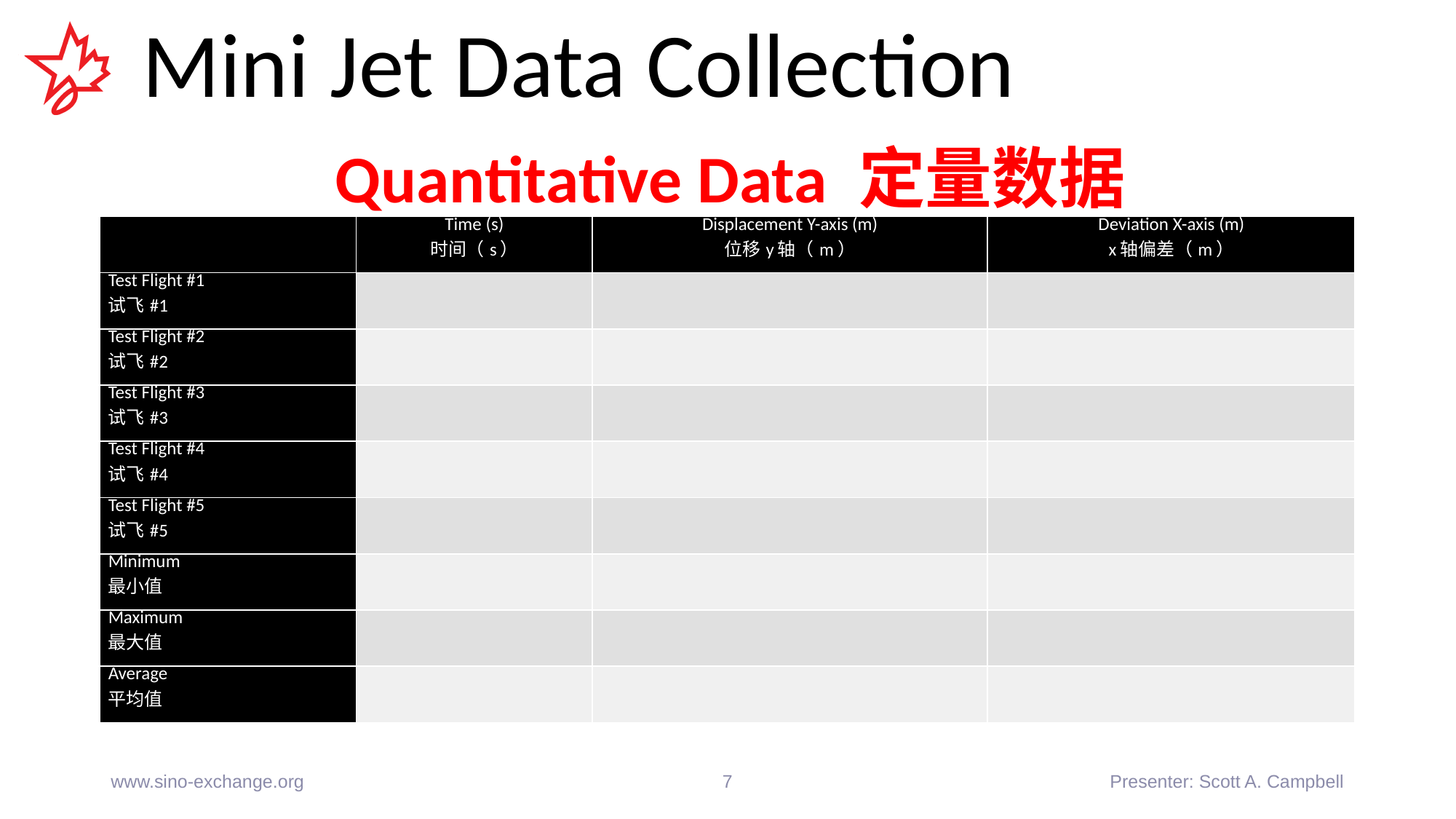

# Mini Jet Data Collection
Quantitative Data 定量数据
|  | Time (s) 时间（s） | Displacement Y-axis (m) 位移y轴（m） | Deviation X-axis (m) x轴偏差（m） |
| --- | --- | --- | --- |
| Test Flight #1 试飞#1 |  |  |  |
| Test Flight #2 试飞#2 |  |  |  |
| Test Flight #3 试飞#3 |  |  |  |
| Test Flight #4 试飞#4 |  |  |  |
| Test Flight #5 试飞#5 |  |  |  |
| Minimum 最小值 |  |  |  |
| Maximum 最大值 |  |  |  |
| Average 平均值 |  |  |  |
www.sino-exchange.org
7
Presenter: Scott A. Campbell